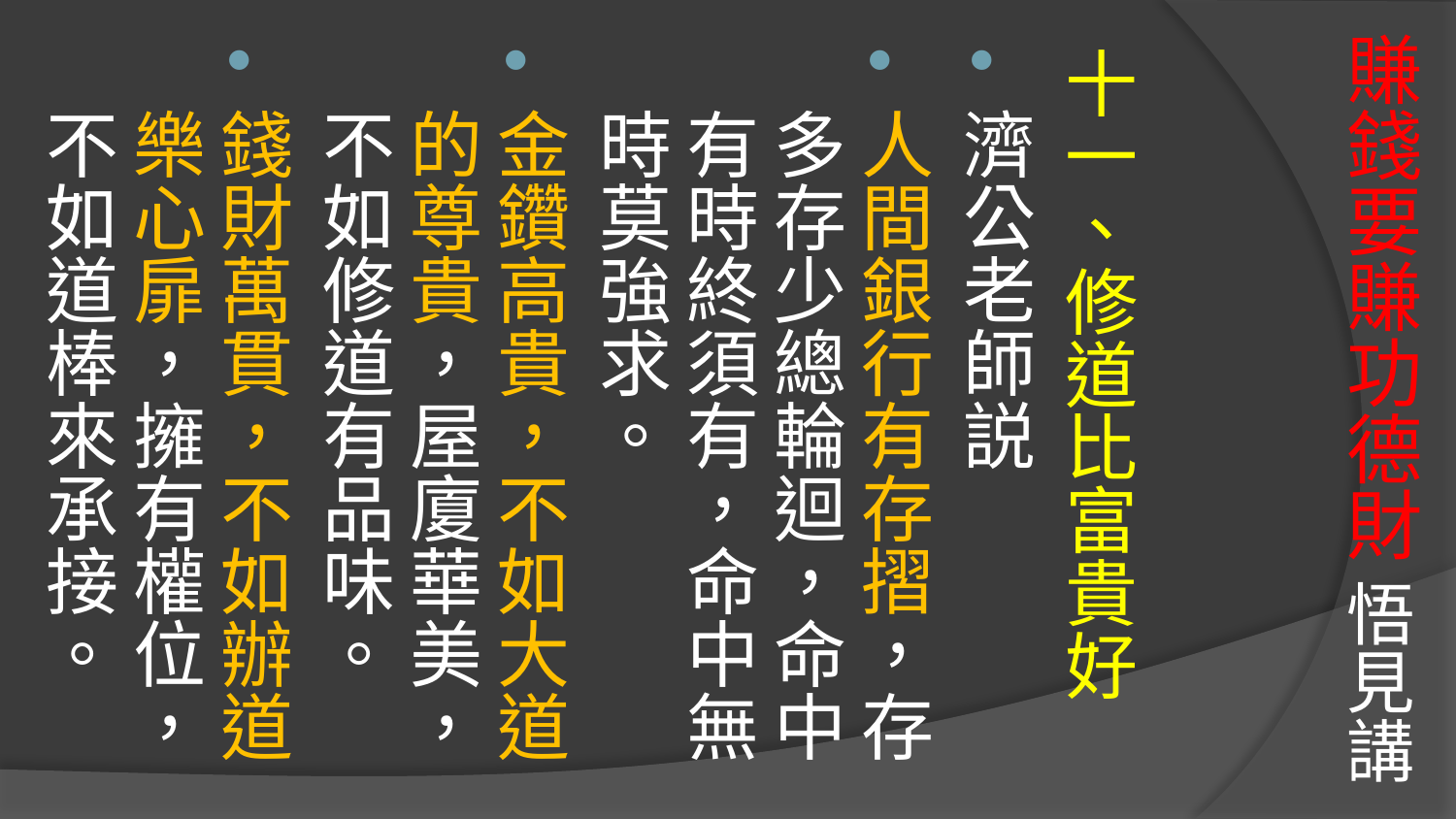

# 賺錢要賺功德財 悟見講
十一、修道比富貴好
濟公老師説
人間銀行有存摺，存多存少總輪迴，命中有時終須有，命中無時莫強求。
金鑽高貴，不如大道的尊貴，屋廈華美，不如修道有品味。
錢財萬貫，不如辦道樂心扉，擁有權位，不如道棒來承接。